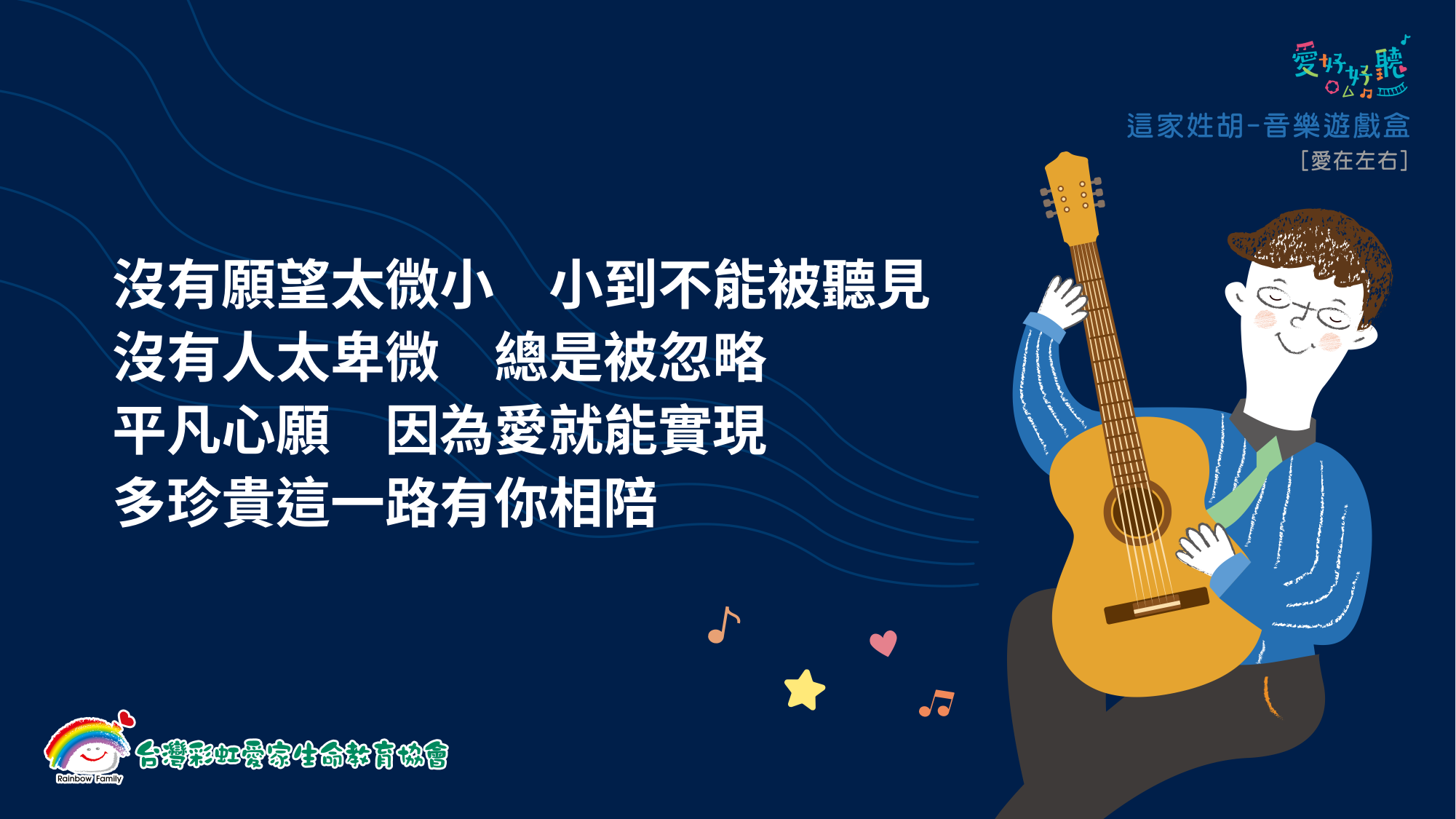

沒有願望太微小　小到不能被聽見
沒有人太卑微　總是被忽略
平凡心願　因為愛就能實現
多珍貴這一路有你相陪